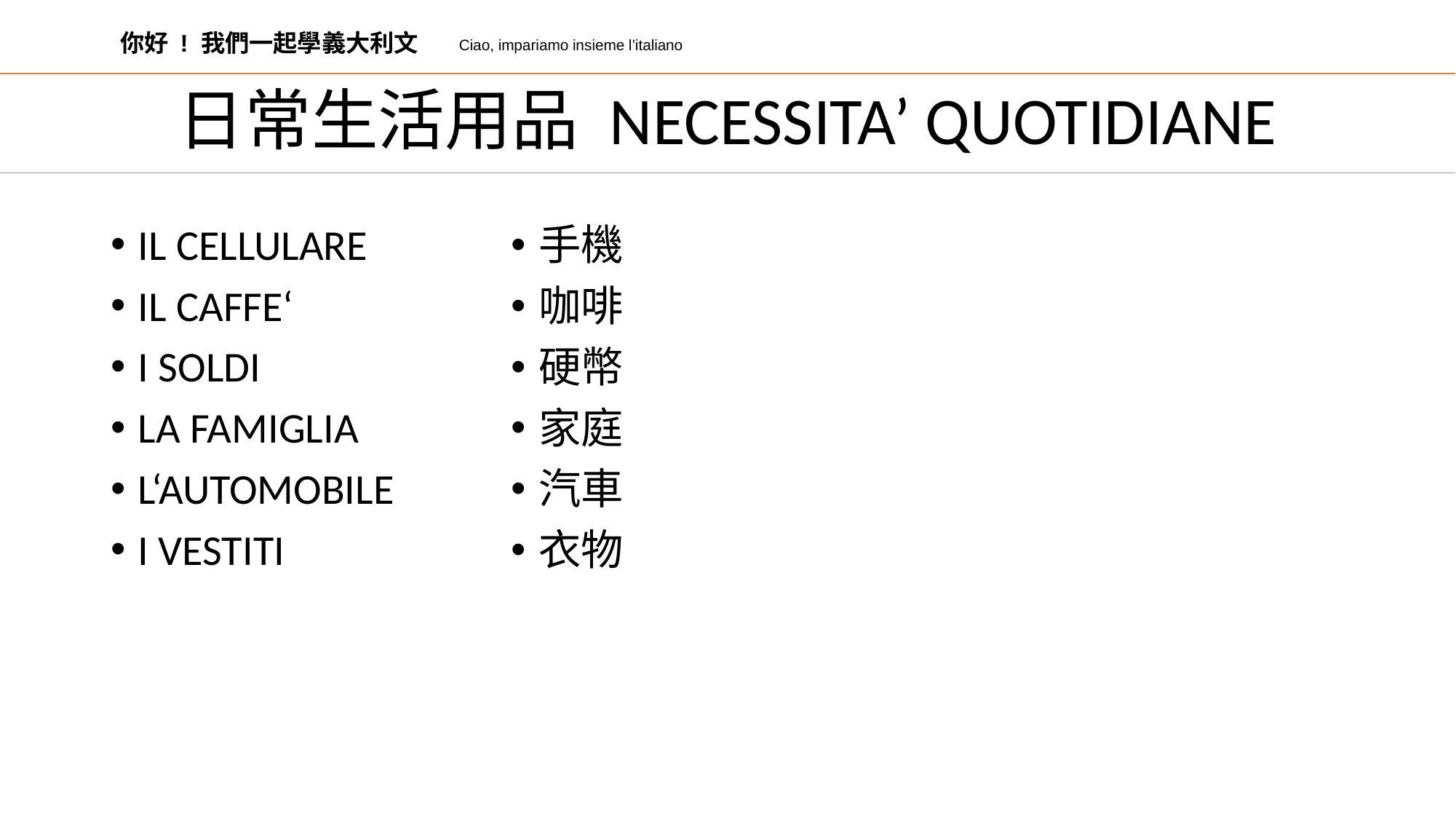

你好 ! 我們一起學義大利文

Ciao, impariamo insieme l’italiano

# 日常生活用品 NECESSITA’ QUOTIDIANE
IL CELLULARE
IL CAFFE‘
I SOLDI
LA FAMIGLIA
L‘AUTOMOBILE
I VESTITI
手機
咖啡
硬幣
家庭
汽車
衣物